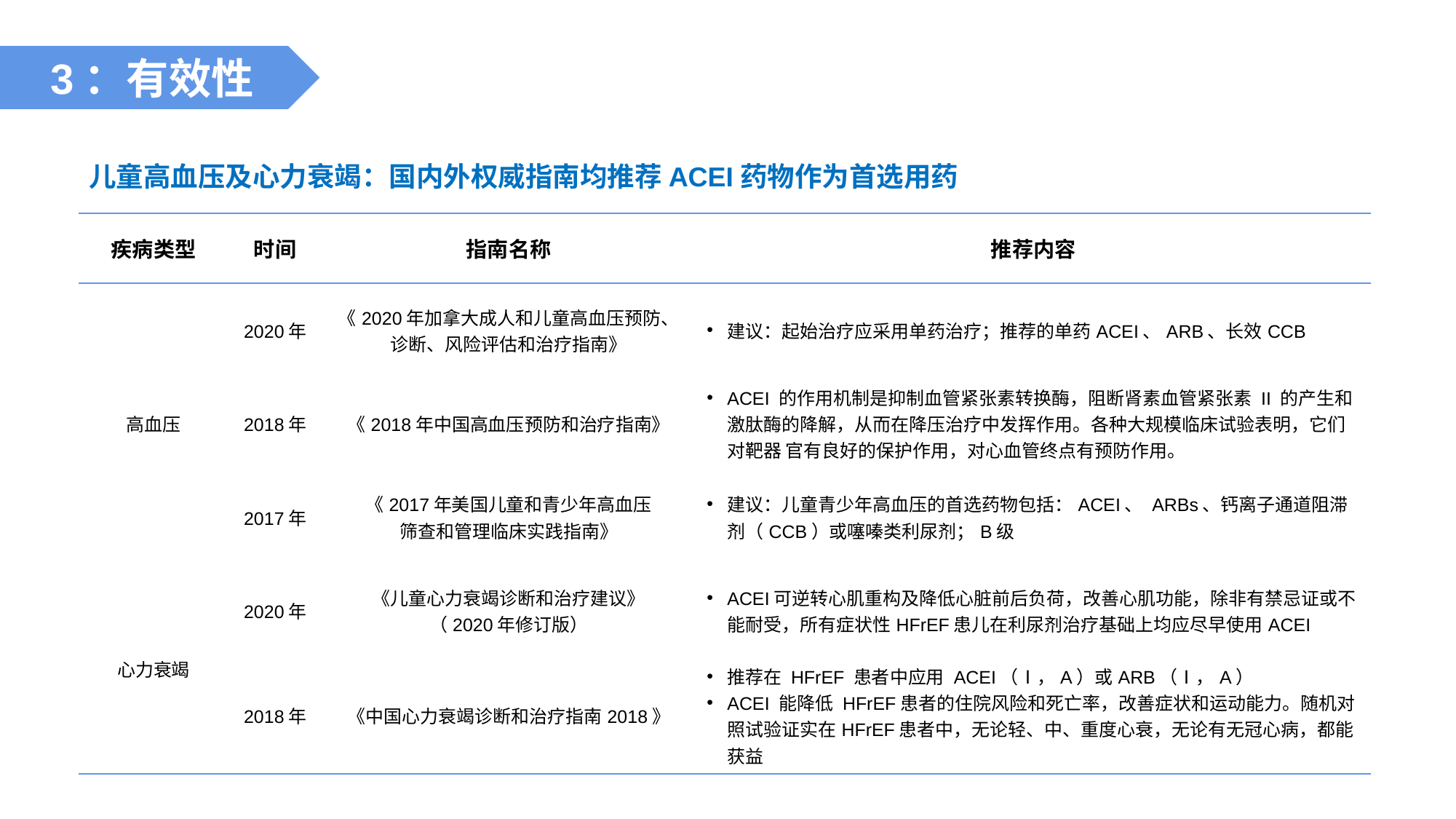

3：有效性
儿童高血压及心力衰竭：国内外权威指南均推荐ACEI药物作为首选用药
| 疾病类型 | 时间 | 指南名称 | 推荐内容 |
| --- | --- | --- | --- |
| 高血压 | 2020年 | 《2020年加拿大成人和儿童高血压预防、 诊断、风险评估和治疗指南》 | 建议：起始治疗应采用单药治疗；推荐的单药ACEI、ARB、长效CCB |
|  | 2018年 | 《2018年中国高血压预防和治疗指南》 | ACEI 的作用机制是抑制血管紧张素转换酶，阻断肾素血管紧张素 II 的产生和激肽酶的降解，从而在降压治疗中发挥作用。各种大规模临床试验表明，它们对靶器 官有良好的保护作用，对心血管终点有预防作用。 |
|  | 2017年 | 《2017年美国儿童和青少年高血压 筛查和管理临床实践指南》 | 建议：儿童青少年高血压的首选药物包括：ACEI、 ARBs、钙离子通道阻滞剂（CCB）或噻嗪类利尿剂；B级 |
| 心力衰竭 | 2020年 | 《儿童心力衰竭诊断和治疗建议》 （2020年修订版） | ACEI可逆转心肌重构及降低心脏前后负荷，改善心肌功能，除非有禁忌证或不能耐受，所有症状性HFrEF患儿在利尿剂治疗基础上均应尽早使用ACEI |
|  | 2018年 | 《中国心力衰竭诊断和治疗指南2018》 | 推荐在 HFrEF 患者中应用 ACEI（Ⅰ，A）或ARB（Ⅰ，A） ACEI 能降低 HFrEF患者的住院风险和死亡率，改善症状和运动能力。随机对照试验证实在HFrEF患者中，无论轻、中、重度心衰，无论有无冠心病，都能获益 |